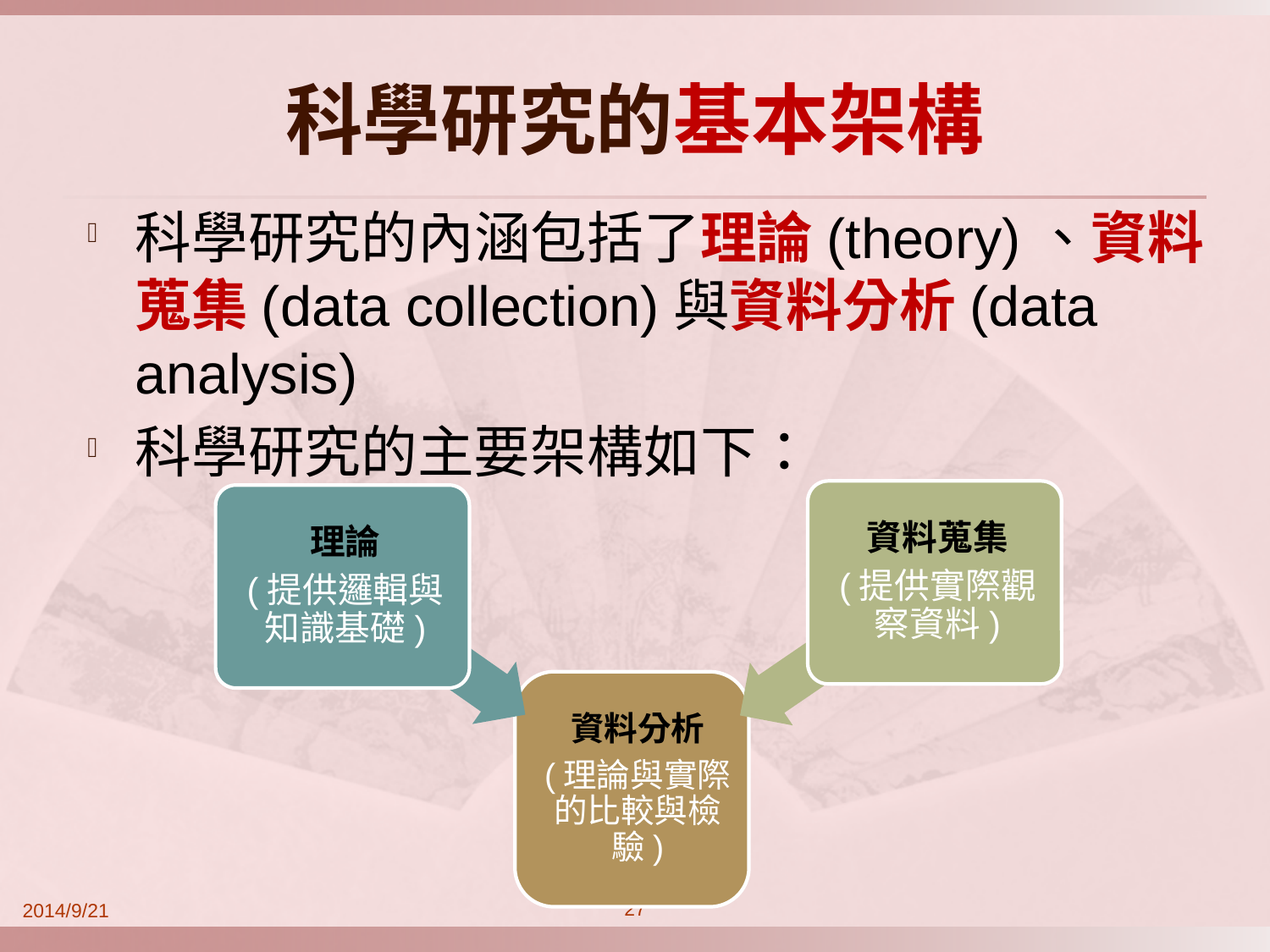

# 科學研究的基本架構
科學研究的內涵包括了理論(theory)、資料蒐集(data collection)與資料分析(data analysis)
科學研究的主要架構如下：

資料分析
(理論與實際的比較與檢驗)
理論
(提供邏輯與知識基礎)
資料蒐集
(提供實際觀察資料)
2014/9/21
27